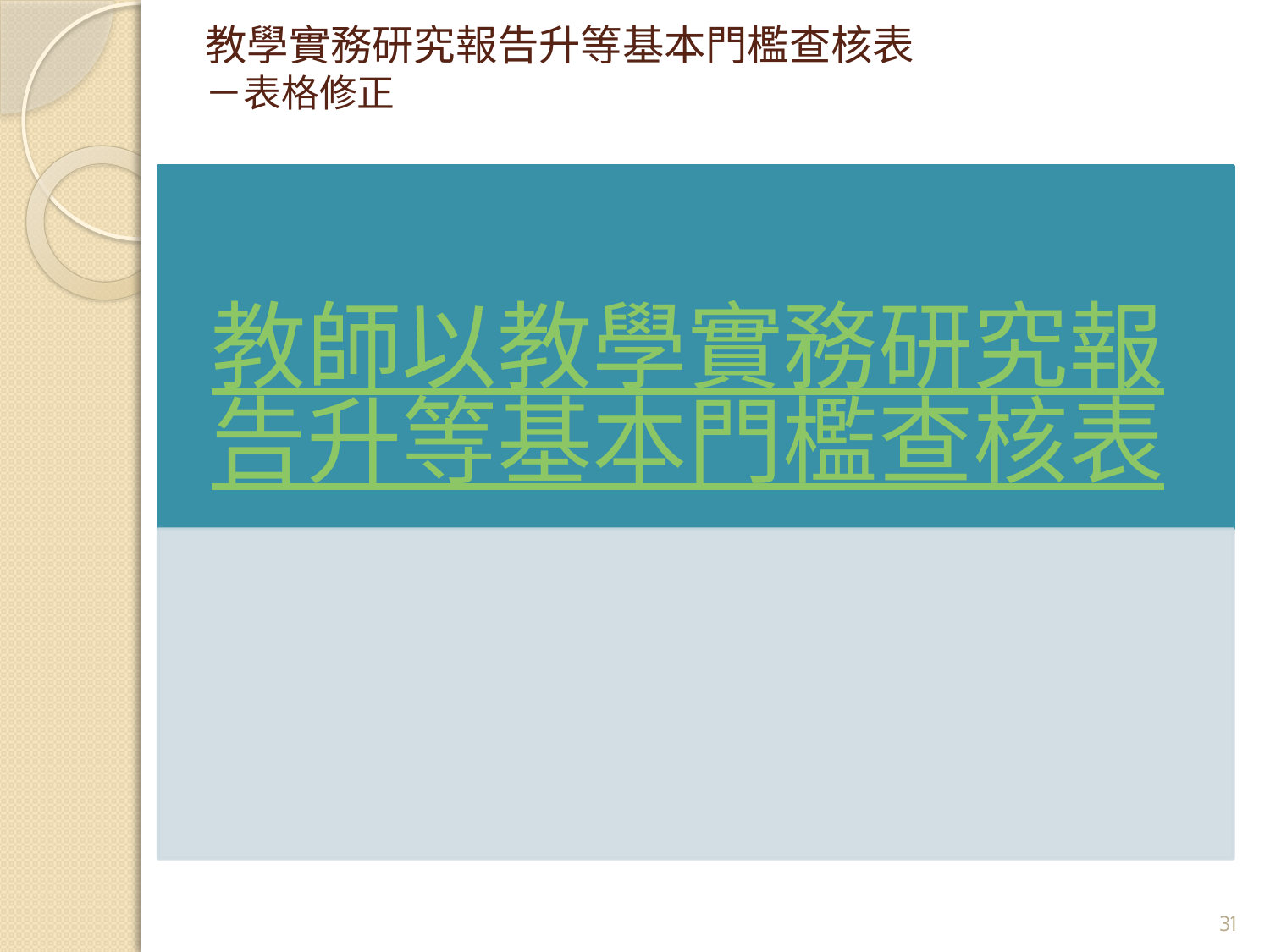

# 教學實務研究報告升等基本門檻查核表 －表格修正
教師以教學實務研究報告升等基本門檻查核表
31